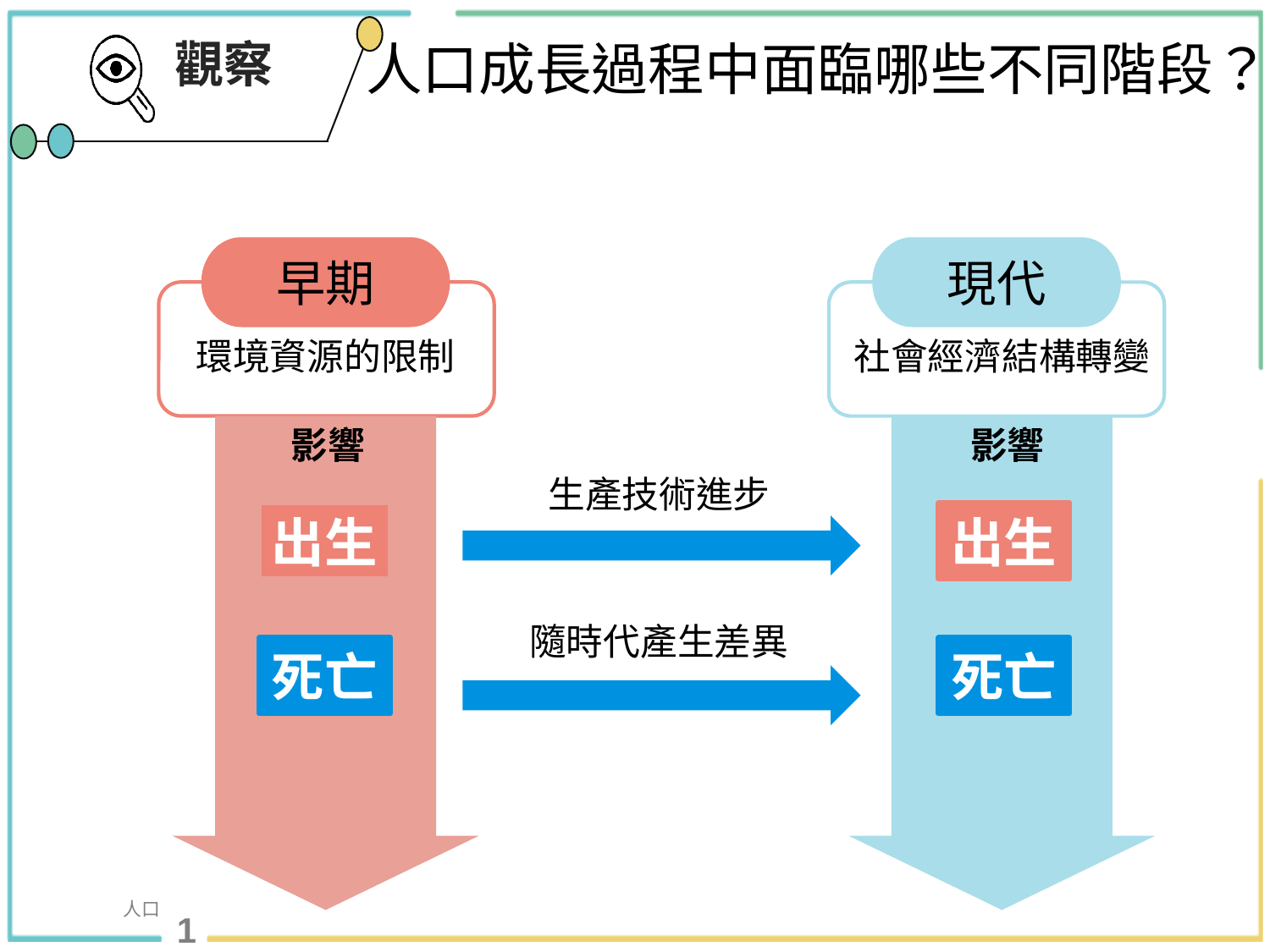

人口成長過程中面臨哪些不同階段？
早期
現代

社會經濟結構轉變
環境資源的限制
影響
影響
生產技術進步
出生
出生

隨時代產生差異
死亡
死亡